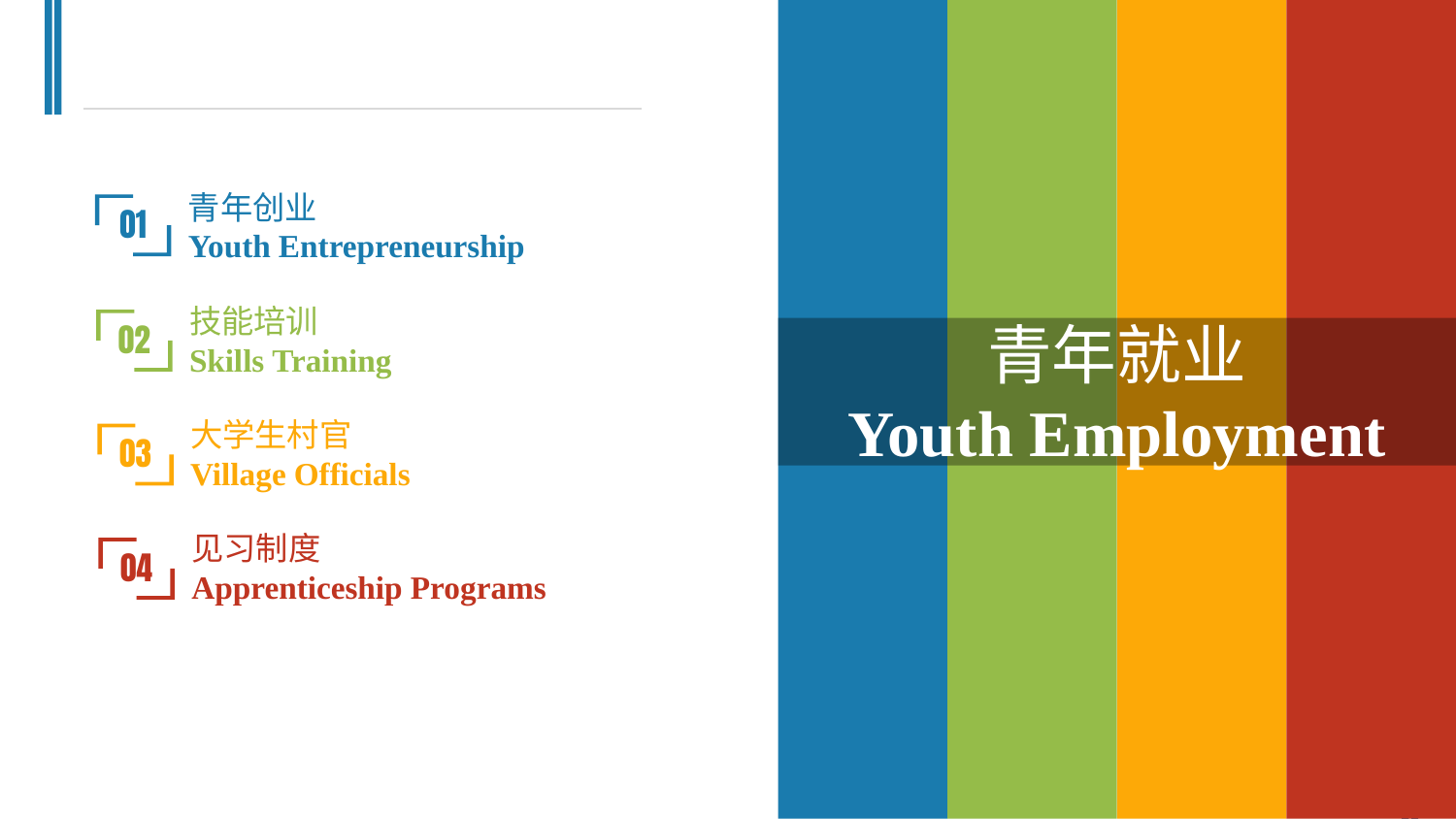

青年创业
Youth Entrepreneurship
01
技能培训
Skills Training
02
青年就业
Youth Employment
大学生村官
Village Officials
03
见习制度
Apprenticeship Programs
04